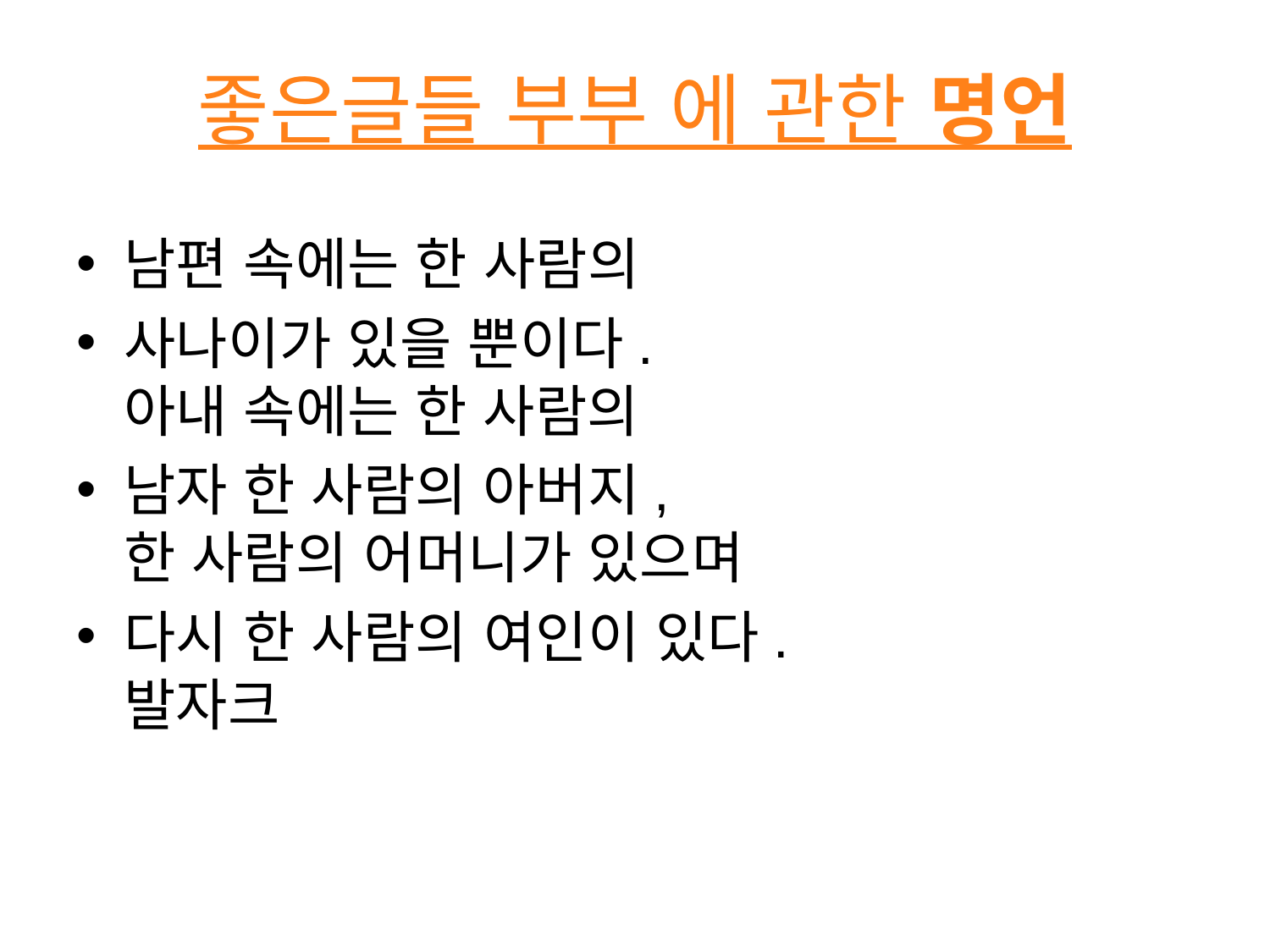

# 좋은글들 부부 에 관한 명언
남편 속에는 한 사람의
사나이가 있을 뿐이다.
아내 속에는 한 사람의
남자 한 사람의 아버지,
한 사람의 어머니가 있으며
다시 한 사람의 여인이 있다.
발자크